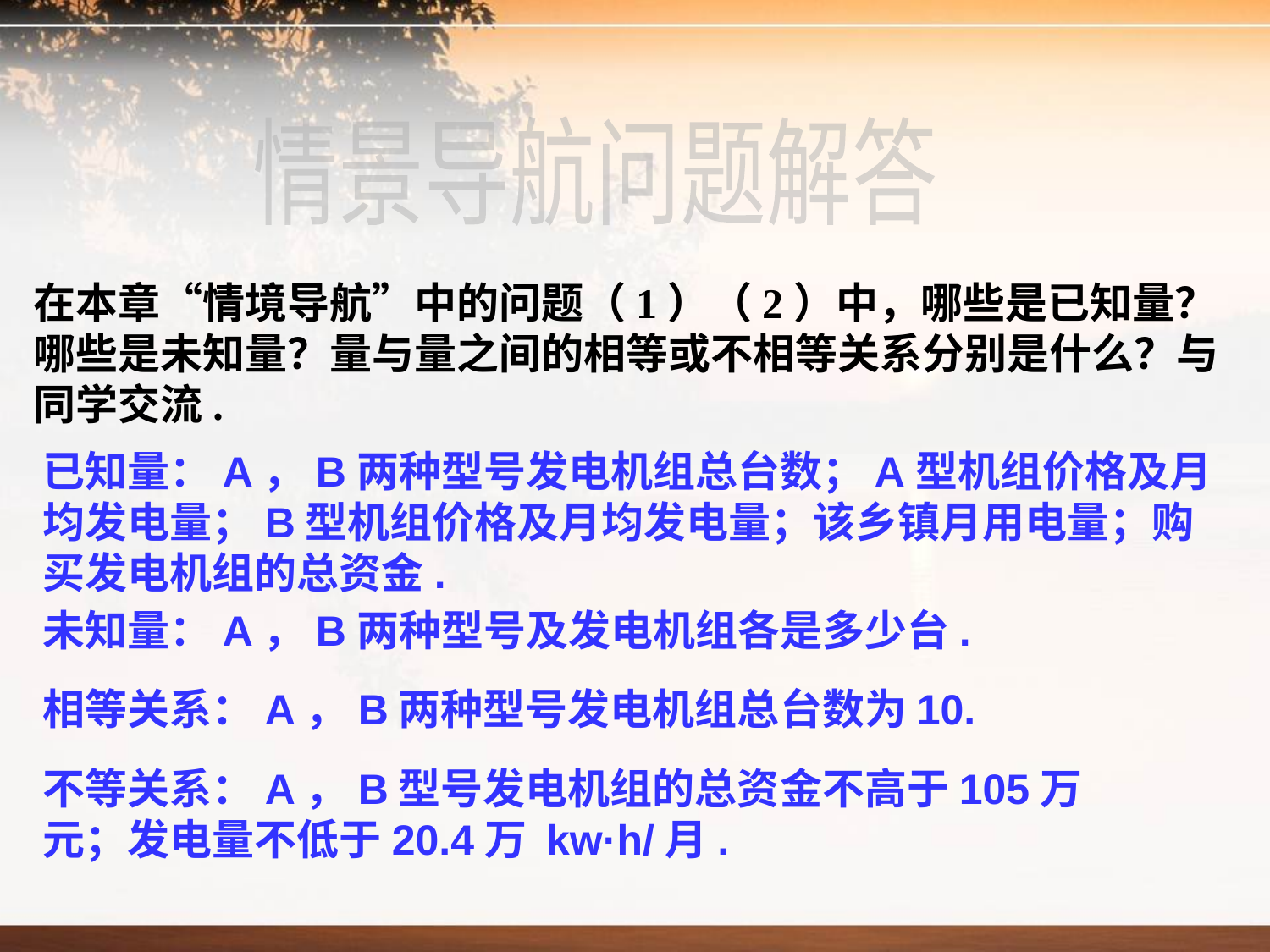

情景导航问题解答
在本章“情境导航”中的问题（1）（2）中，哪些是已知量？哪些是未知量？量与量之间的相等或不相等关系分别是什么？与同学交流.
已知量：A，B两种型号发电机组总台数；A型机组价格及月均发电量；B型机组价格及月均发电量；该乡镇月用电量；购买发电机组的总资金.
未知量：A，B两种型号及发电机组各是多少台.
相等关系：A，B两种型号发电机组总台数为10.
不等关系：A，B型号发电机组的总资金不高于105万元；发电量不低于20.4万 kw·h/月.